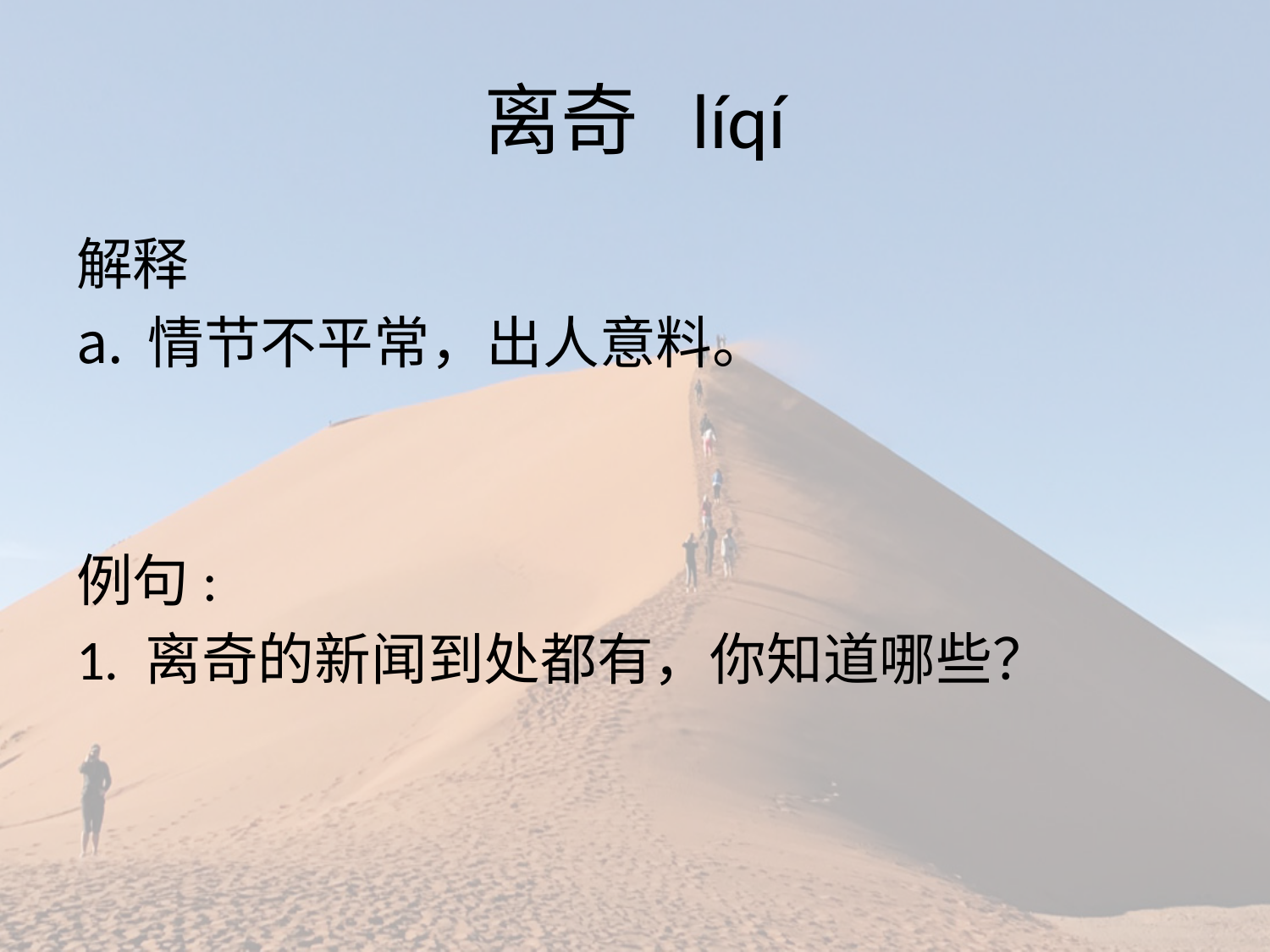

# 离奇  líqí
解释
情节不平常，出人意料。

例句:
1. 离奇的新闻到处都有，你知道哪些？